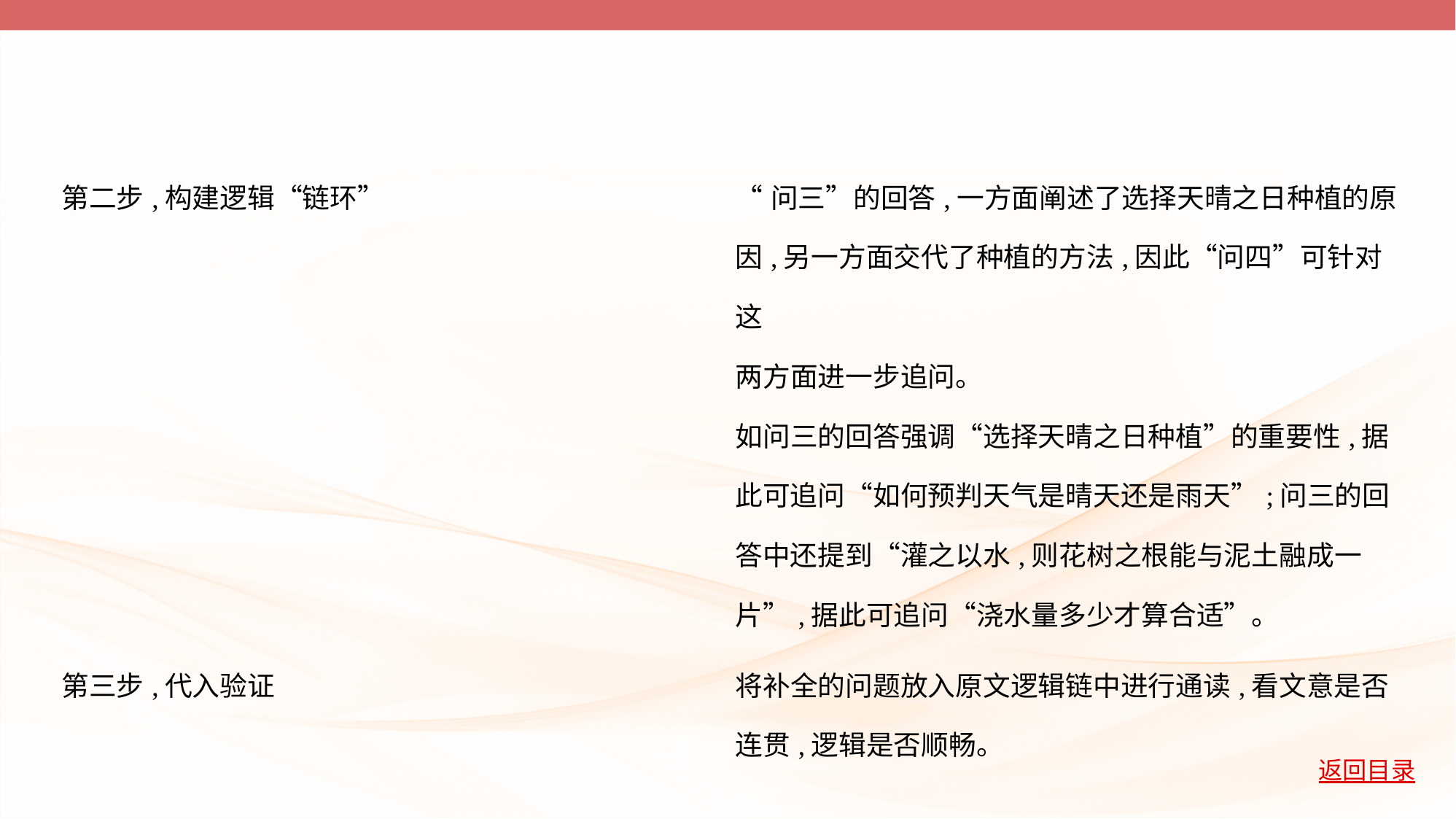

| 第二步,构建逻辑“链环” | “问三”的回答,一方面阐述了选择天晴之日种植的原 因,另一方面交代了种植的方法,因此“问四”可针对这 两方面进一步追问。 如问三的回答强调“选择天晴之日种植”的重要性,据 此可追问“如何预判天气是晴天还是雨天”;问三的回 答中还提到“灌之以水,则花树之根能与泥土融成一 片”,据此可追问“浇水量多少才算合适”。 |
| --- | --- |
| 第三步,代入验证 | 将补全的问题放入原文逻辑链中进行通读,看文意是否 连贯,逻辑是否顺畅。 |